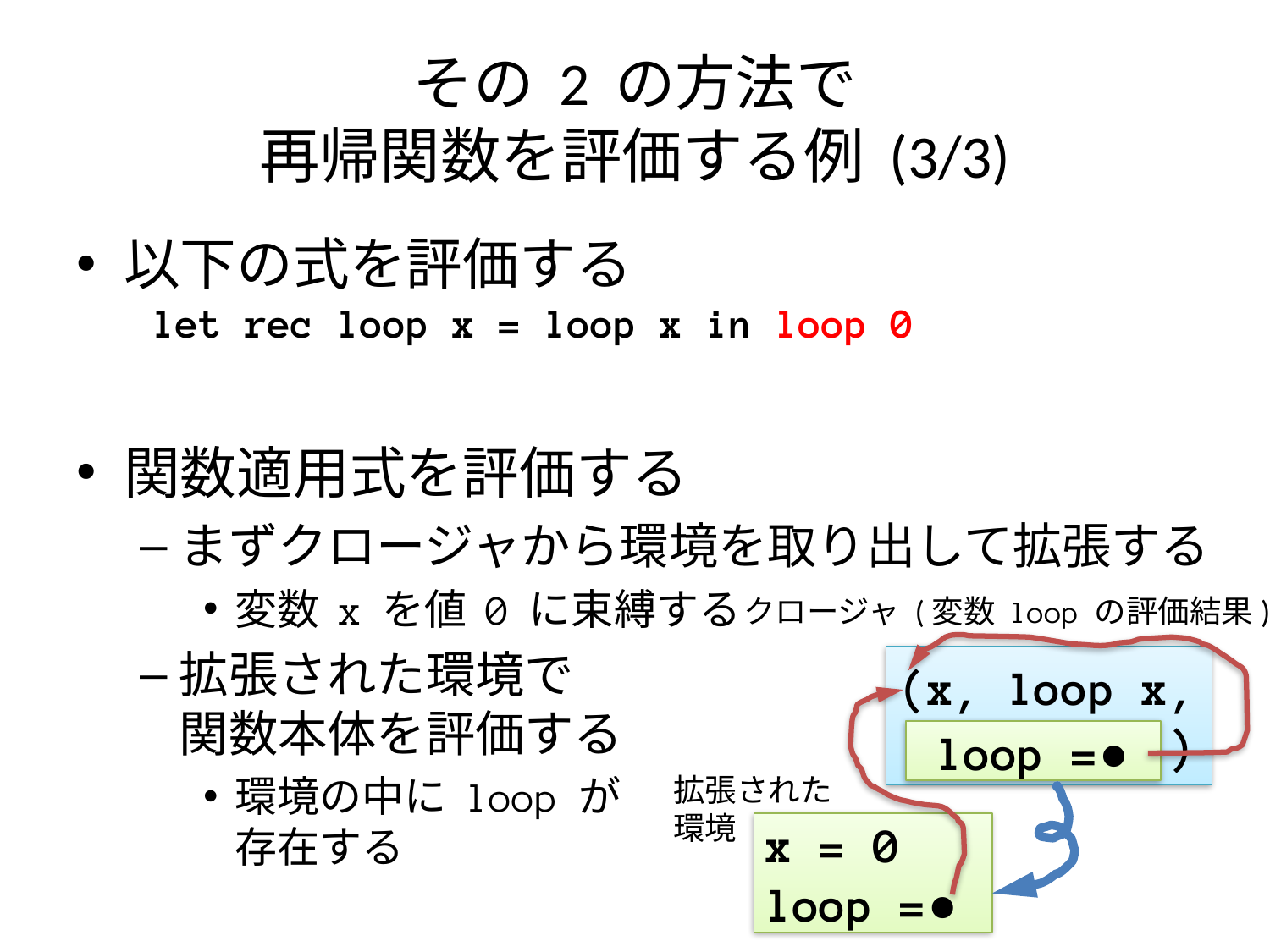

# その 2 の方法で 再帰関数を評価する例 (3/3)
以下の式を評価する
  let rec loop x = loop x in loop 0

関数適用式を評価する
まずクロージャから環境を取り出して拡張する
変数 x を値 0 に束縛する
拡張された環境で
関数本体を評価する
環境の中に loop が
存在する
クロージャ (変数 loop の評価結果)

(x, loop x,
          )

loop =●
拡張された
環境

x = 0
loop =●